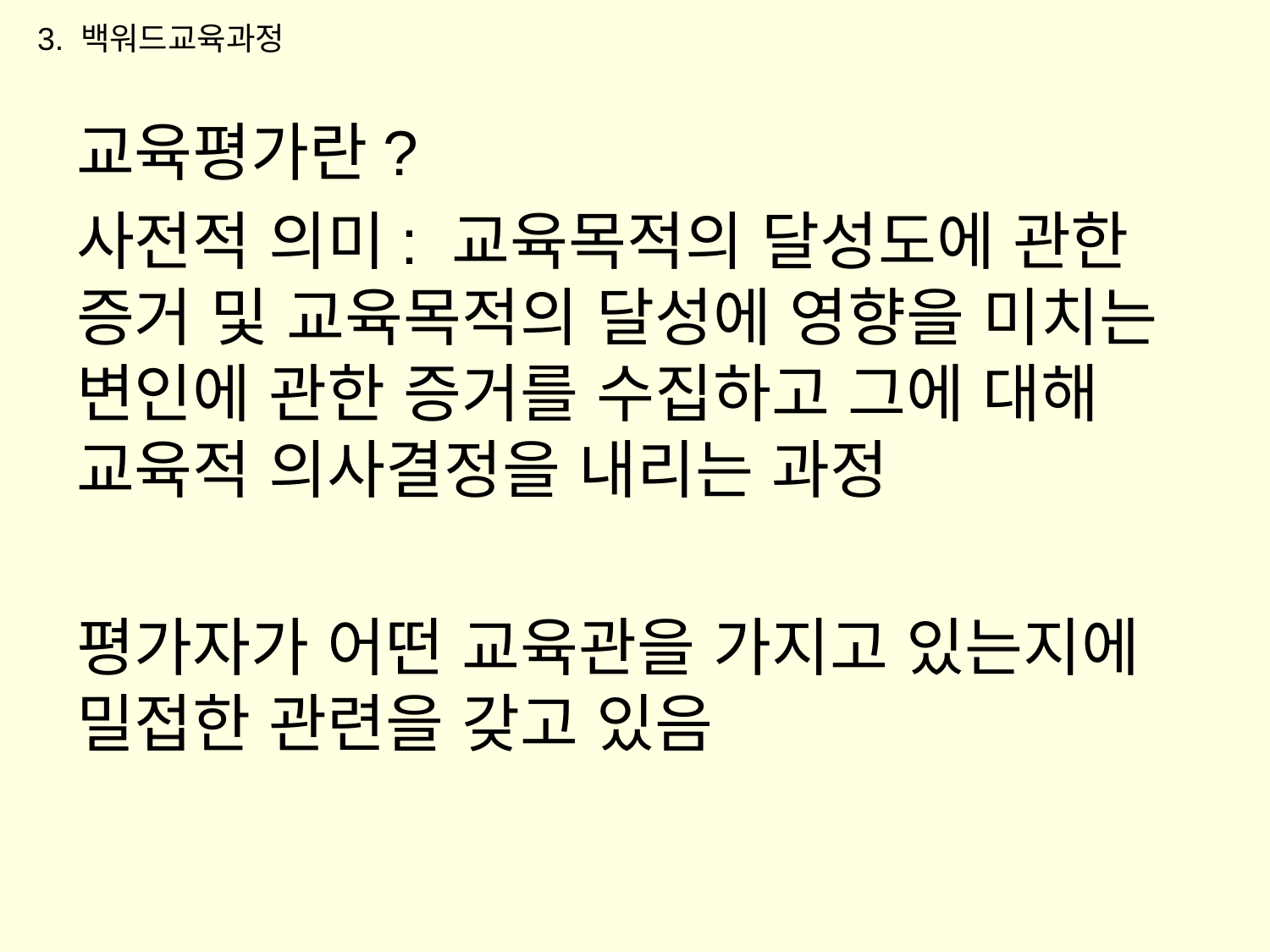

3. 백워드교육과정
교육평가란?
사전적 의미: 교육목적의 달성도에 관한 증거 및 교육목적의 달성에 영향을 미치는 변인에 관한 증거를 수집하고 그에 대해 교육적 의사결정을 내리는 과정

평가자가 어떤 교육관을 가지고 있는지에 밀접한 관련을 갖고 있음